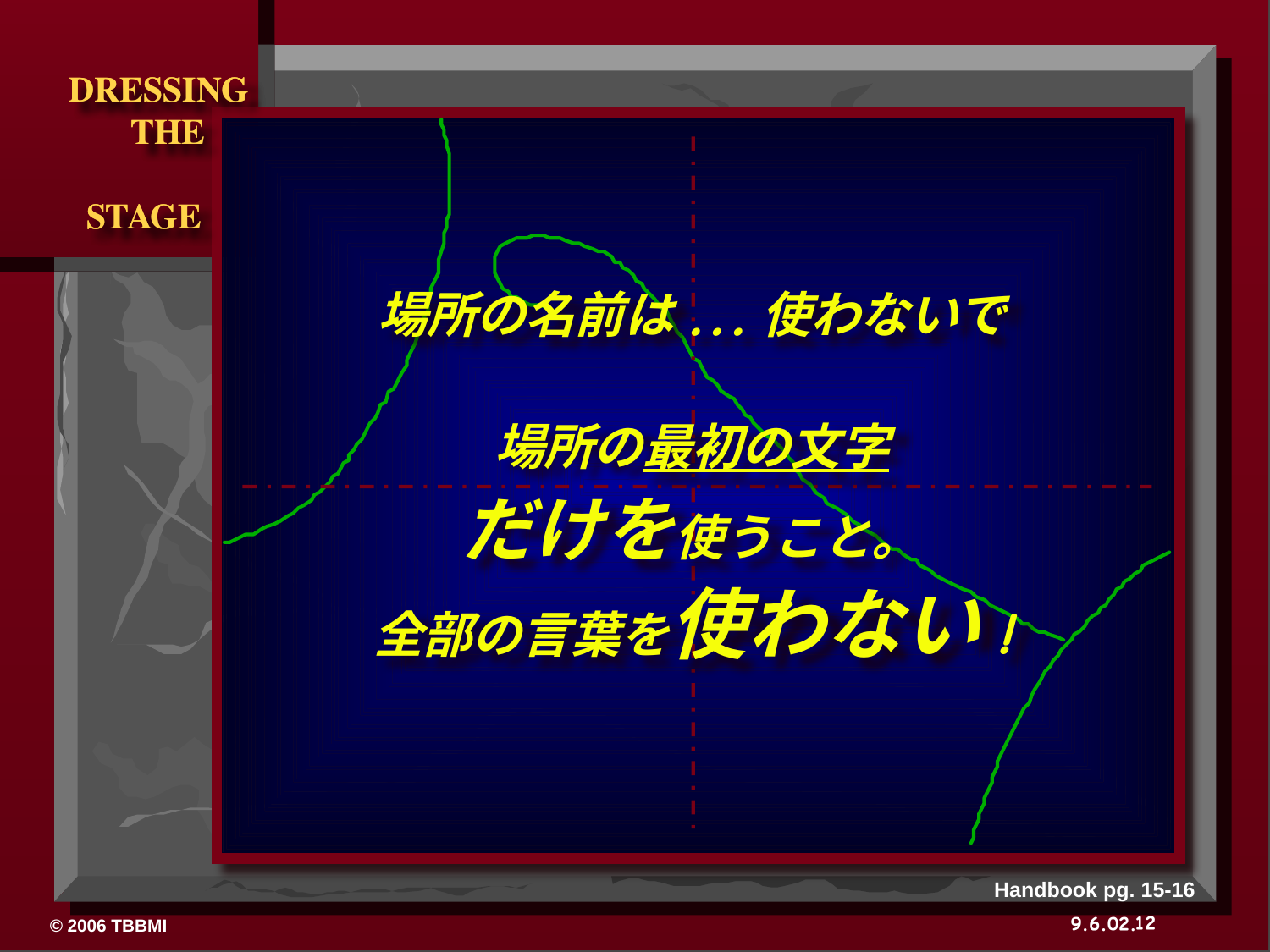

DRESSING
        THE
   STAGE

場所の名前は...使わないで

場所の最初の文字

だけを使うこと。

全部の言葉を使わない!

Handbook pg. 15-16
12